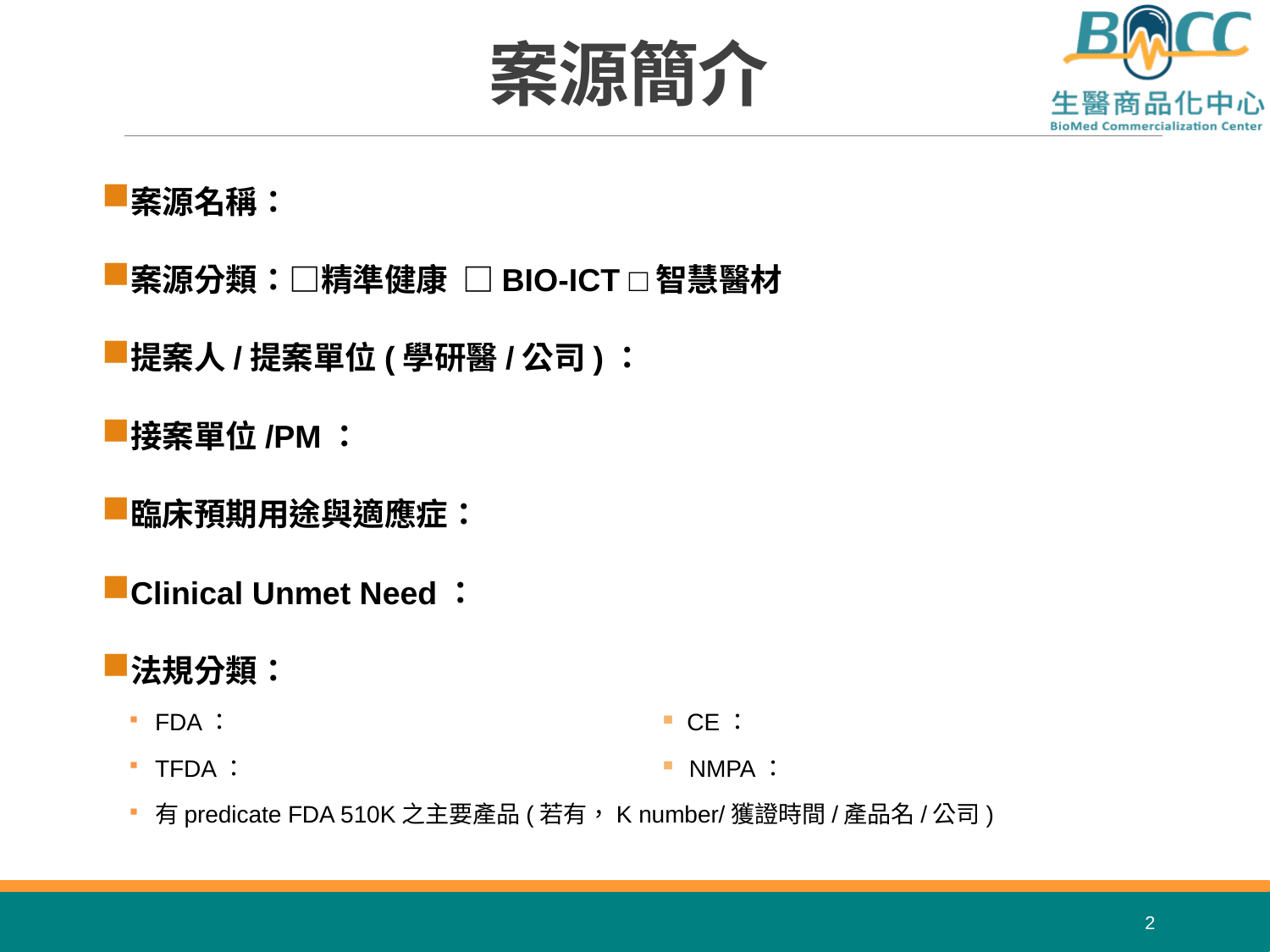

案源簡介
案源名稱：
案源分類：□精準健康  □BIO-ICT □智慧醫材
提案人/提案單位(學研醫/公司)：
接案單位/PM：
臨床預期用途與適應症：
Clinical Unmet Need：
法規分類：
FDA： 				■    CE：
TFDA： 				■    NMPA：
有predicate FDA 510K之主要產品(若有，K number/獲證時間/產品名/公司)

2